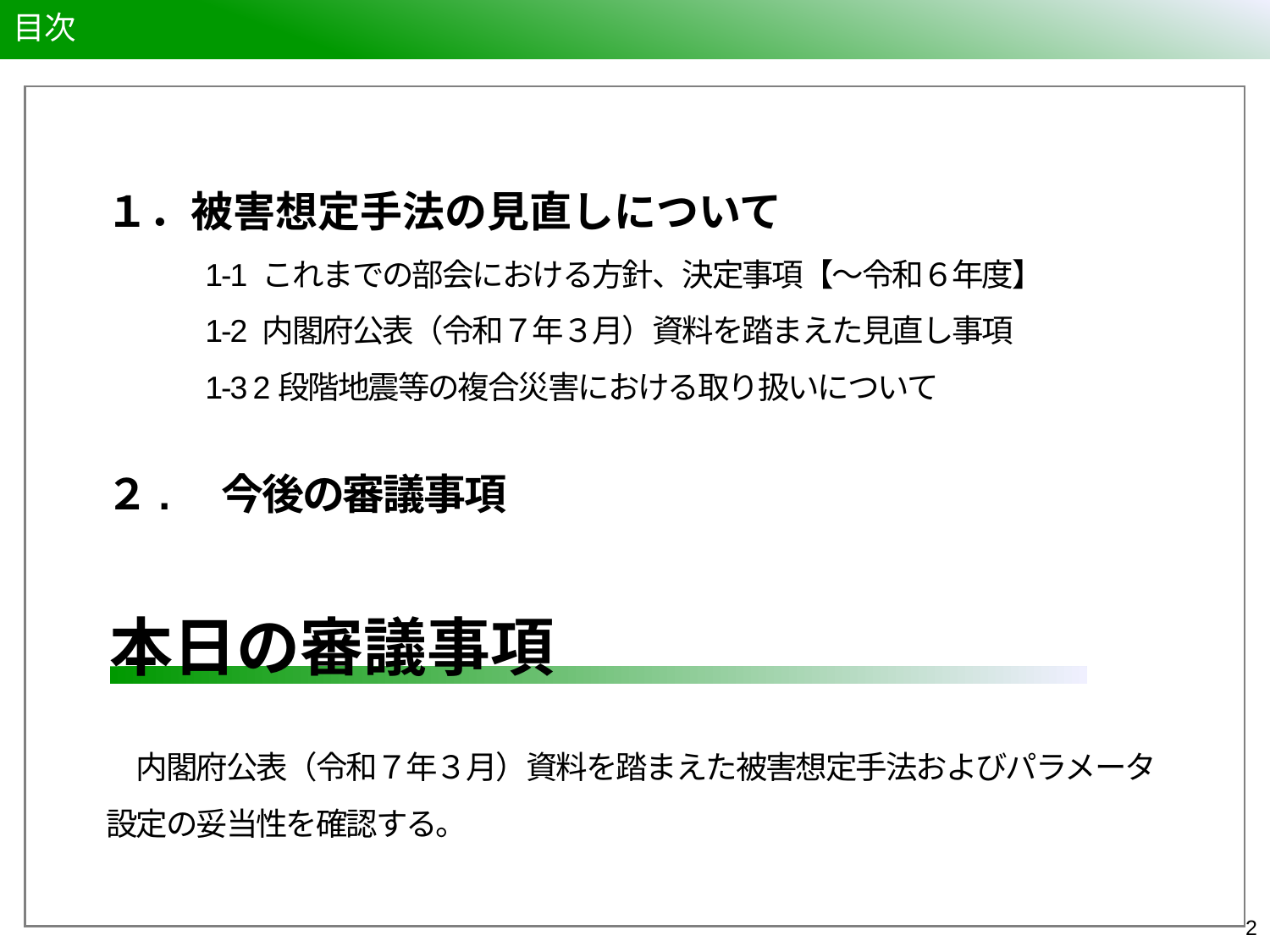

目次
# 目次
１．被害想定手法の見直しについて
1-1 これまでの部会における方針、決定事項【～令和６年度】
1-2 内閣府公表（令和７年３月）資料を踏まえた見直し事項
1-3 2段階地震等の複合災害における取り扱いについて

２.　今後の審議事項
本日の審議事項
　内閣府公表（令和７年３月）資料を踏まえた被害想定手法およびパラメータ設定の妥当性を確認する。
2